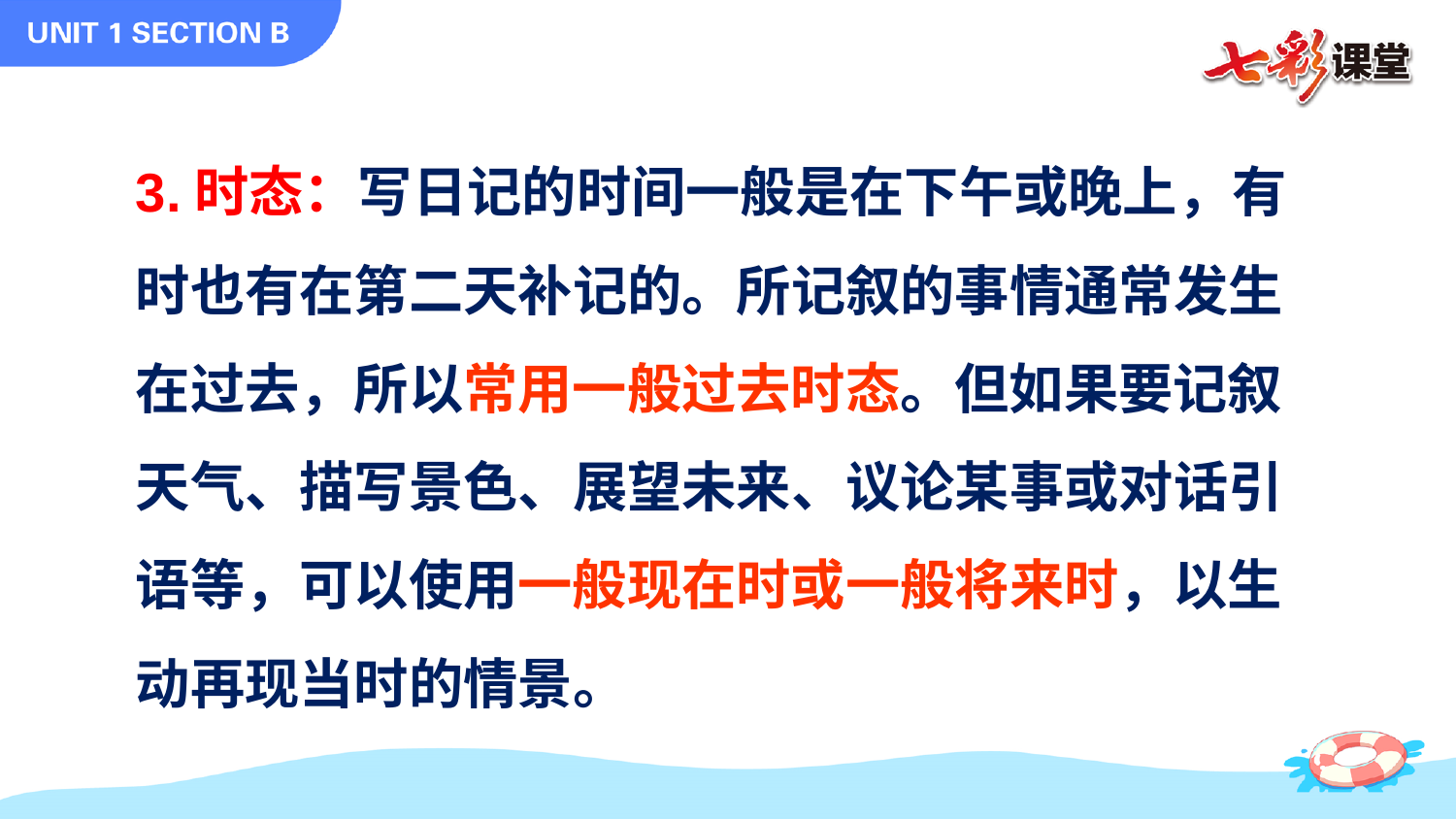

3.时态：写日记的时间一般是在下午或晚上，有时也有在第二天补记的。所记叙的事情通常发生在过去，所以常用一般过去时态。但如果要记叙天气、描写景色、展望未来、议论某事或对话引语等，可以使用一般现在时或一般将来时，以生动再现当时的情景。